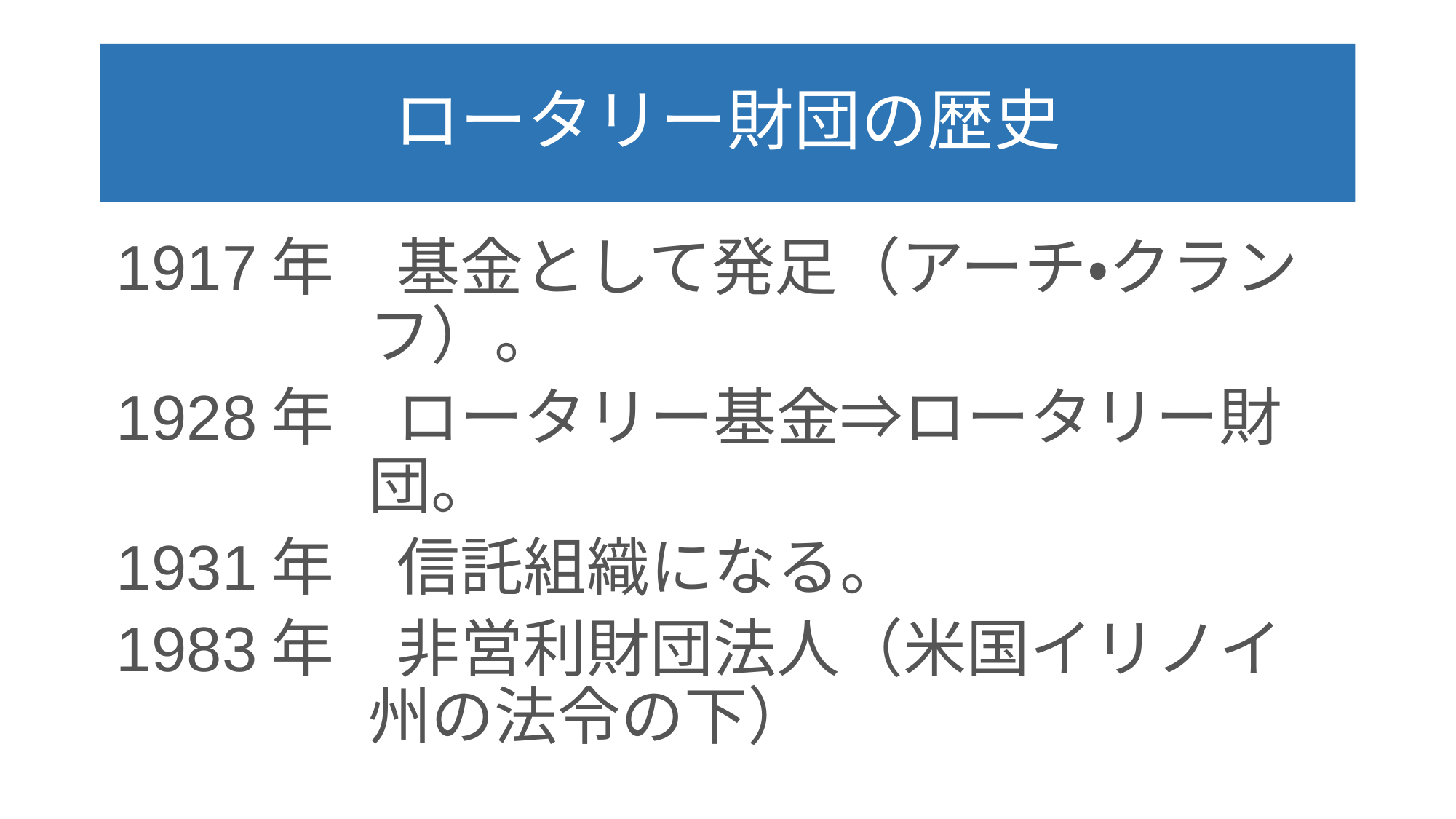

# ロータリー財団の歴史
1917年　基金として発足（アーチ・クランフ）。
1928年　ロータリー基金⇒ロータリー財団。
1931年　信託組織になる。
1983年　非営利財団法人（米国イリノイ州の法令の下）